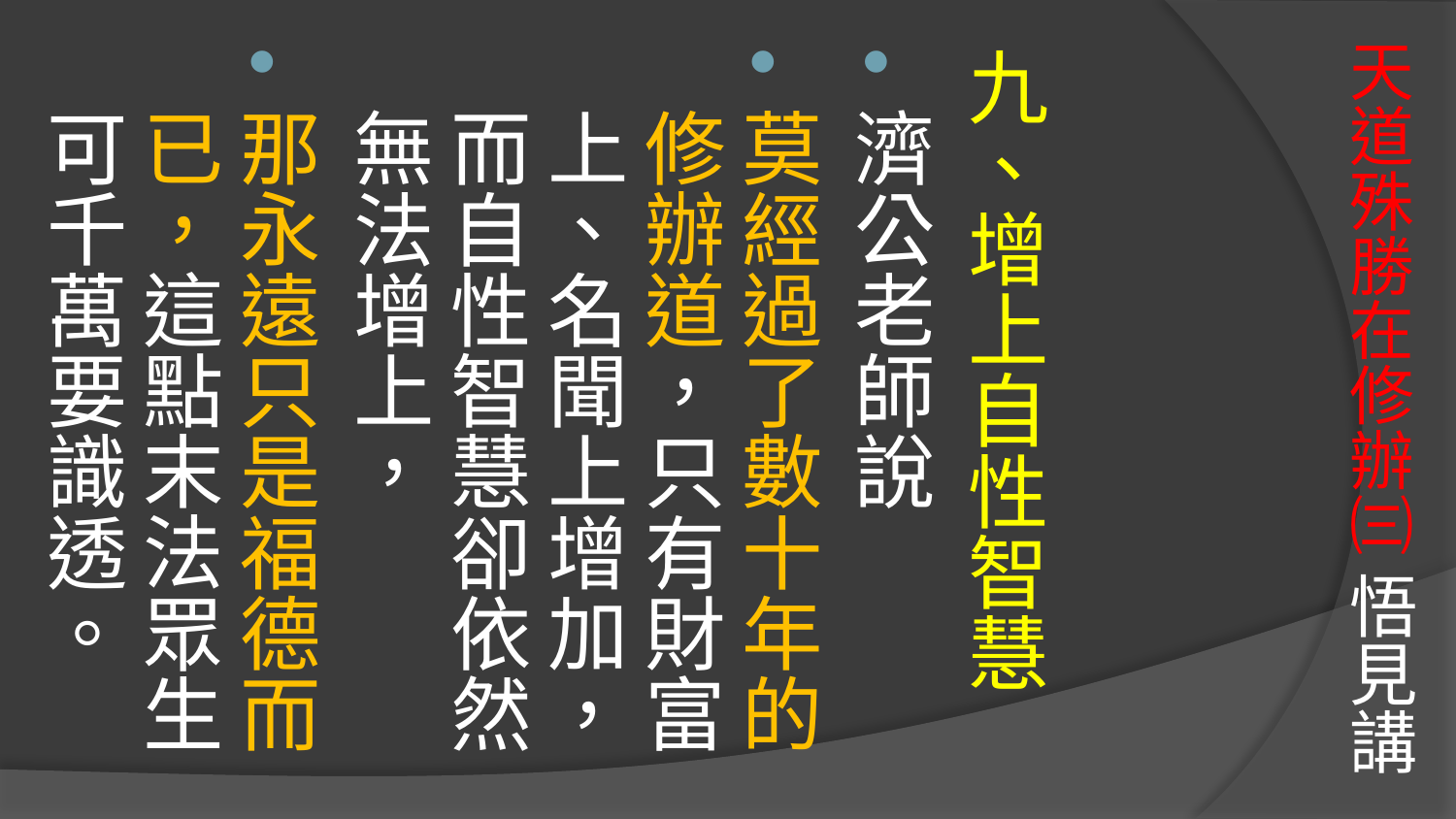

# 天道殊勝在修辦㈢ 悟見講
九、增上自性智慧
濟公老師說
莫經過了數十年的修辦道，只有財富上、名聞上增加，而自性智慧卻依然 無法增上，
那永遠只是福德而已，這點末法眾生可千萬要識透。